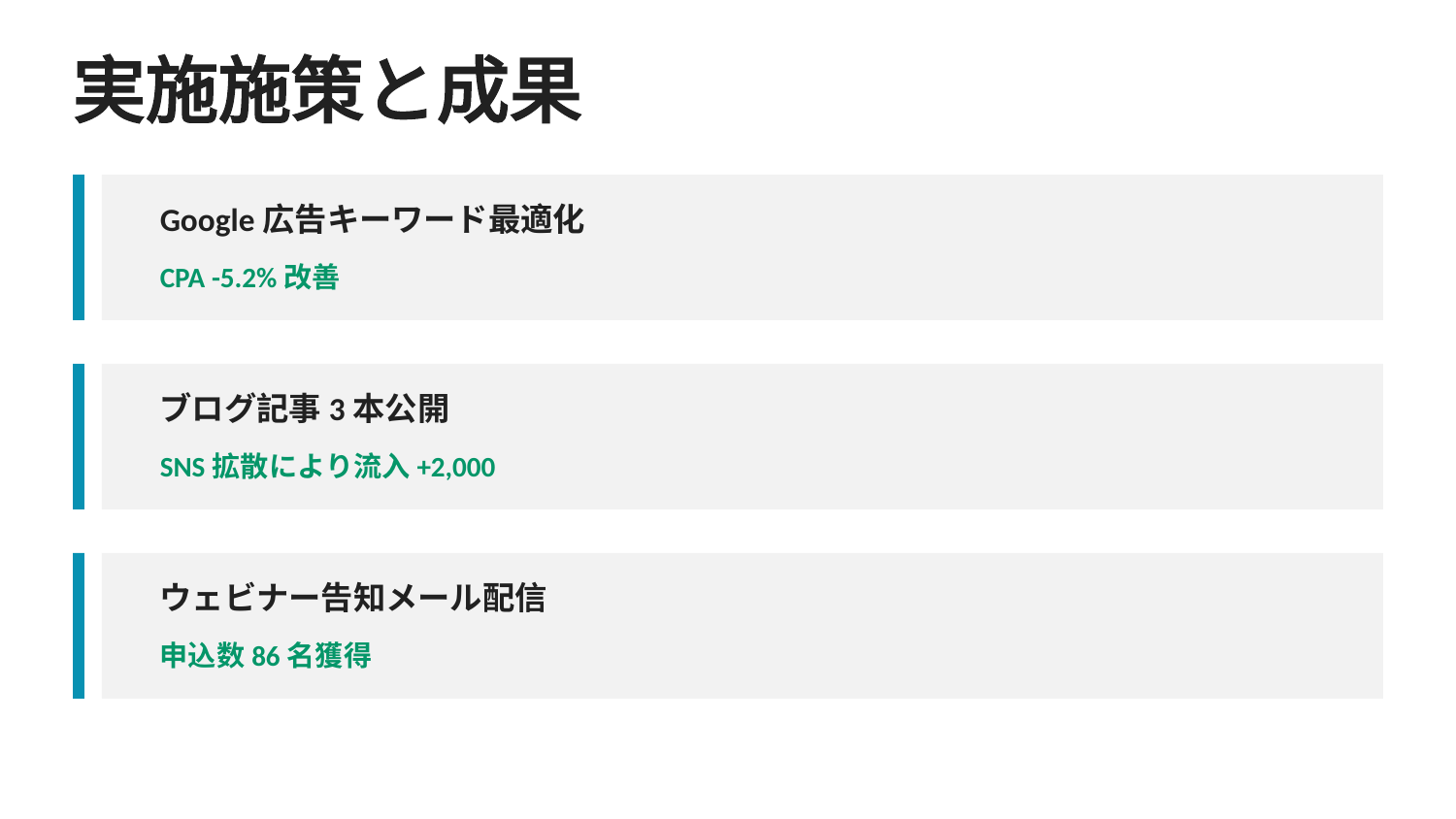

実施施策と成果

Google広告キーワード最適化
CPA -5.2%改善

ブログ記事3本公開
SNS拡散により流入+2,000

ウェビナー告知メール配信
申込数86名獲得